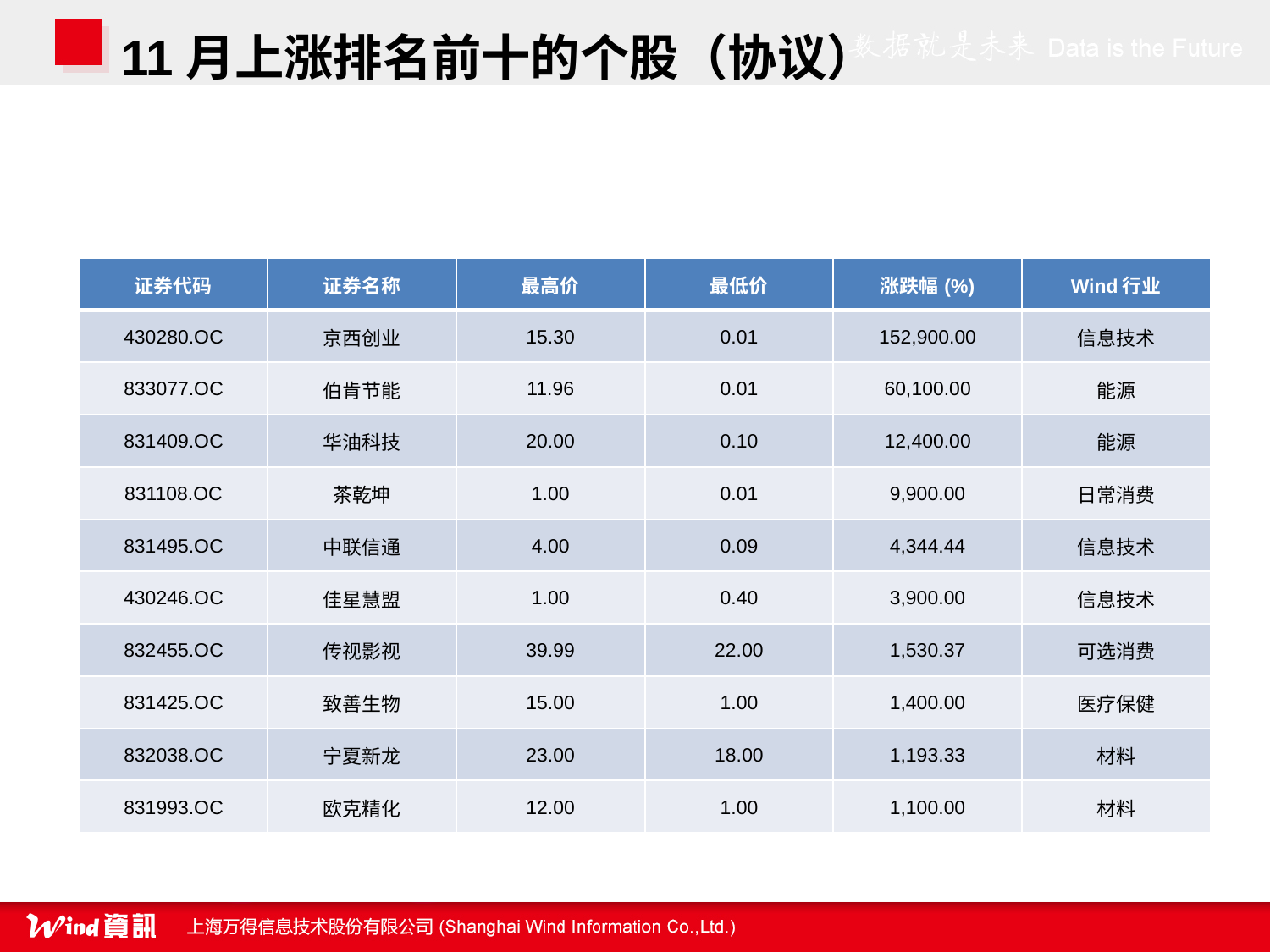

11月上涨排名前十的个股（协议）
| 证券代码 | 证券名称 | 最高价 | 最低价 | 涨跌幅(%) | Wind行业 |
| --- | --- | --- | --- | --- | --- |
| 430280.OC | 京西创业 | 15.30 | 0.01 | 152,900.00 | 信息技术 |
| 833077.OC | 伯肯节能 | 11.96 | 0.01 | 60,100.00 | 能源 |
| 831409.OC | 华油科技 | 20.00 | 0.10 | 12,400.00 | 能源 |
| 831108.OC | 茶乾坤 | 1.00 | 0.01 | 9,900.00 | 日常消费 |
| 831495.OC | 中联信通 | 4.00 | 0.09 | 4,344.44 | 信息技术 |
| 430246.OC | 佳星慧盟 | 1.00 | 0.40 | 3,900.00 | 信息技术 |
| 832455.OC | 传视影视 | 39.99 | 22.00 | 1,530.37 | 可选消费 |
| 831425.OC | 致善生物 | 15.00 | 1.00 | 1,400.00 | 医疗保健 |
| 832038.OC | 宁夏新龙 | 23.00 | 18.00 | 1,193.33 | 材料 |
| 831993.OC | 欧克精化 | 12.00 | 1.00 | 1,100.00 | 材料 |